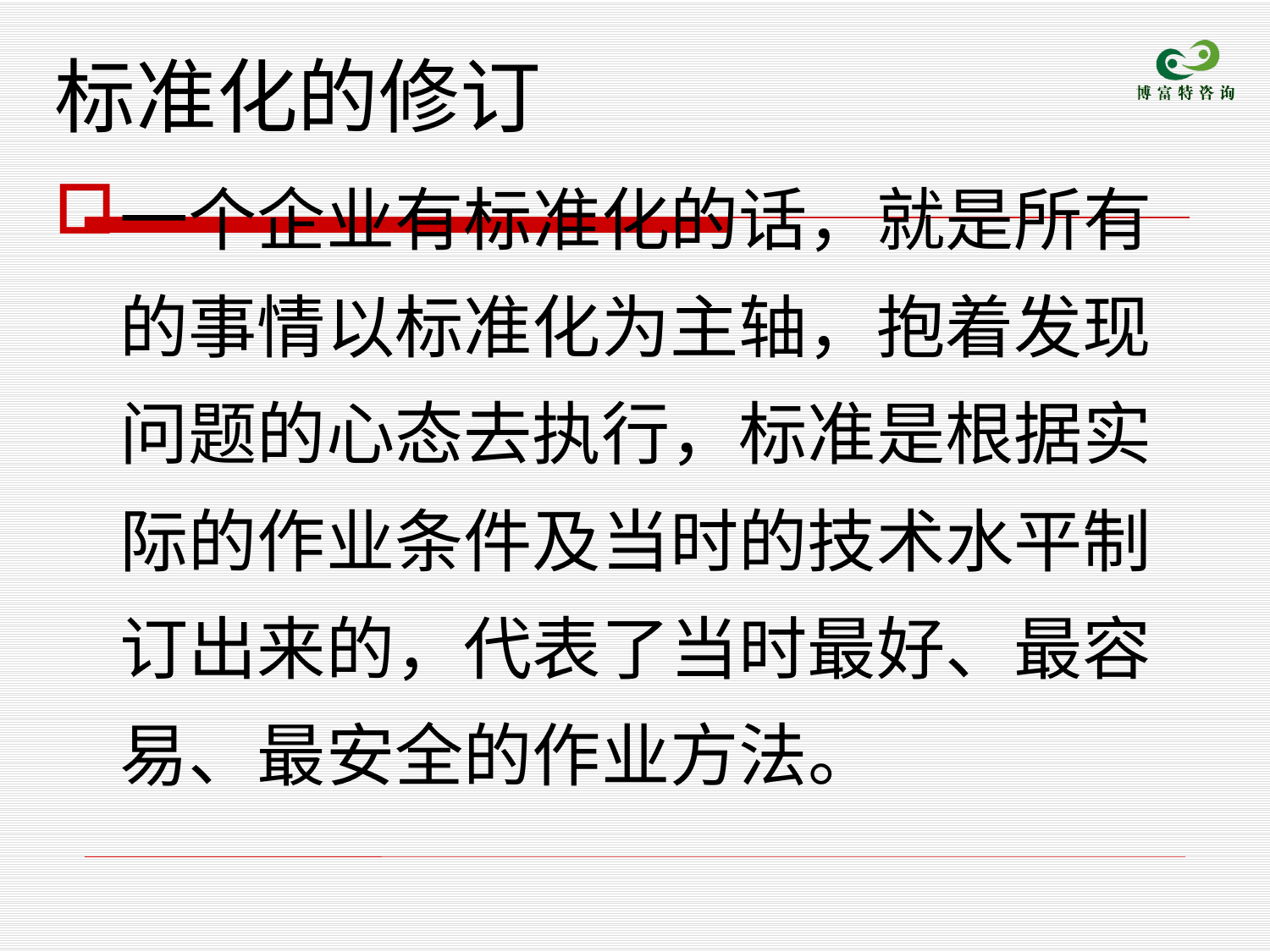

# 标准化的修订

一个企业有标准化的话，就是所有的事情以标准化为主轴，抱着发现问题的心态去执行，标准是根据实际的作业条件及当时的技术水平制订出来的，代表了当时最好、最容易、最安全的作业方法。
585